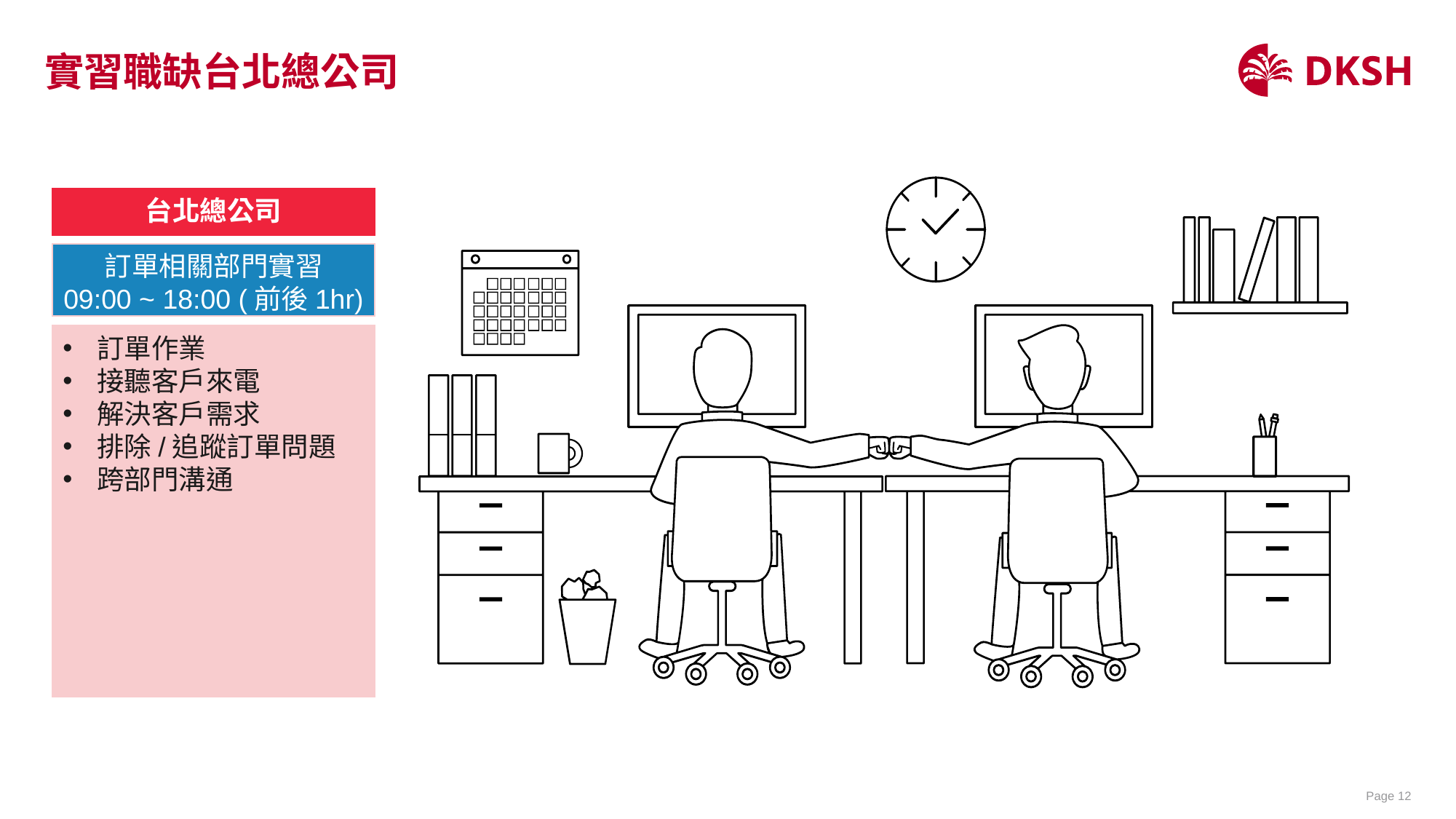

# 實習職缺台北總公司

台北總公司
訂單相關部門實習
09:00 ~ 18:00 (前後1hr)
訂單作業
接聽客戶來電
解決客戶需求
排除/追蹤訂單問題
跨部門溝通